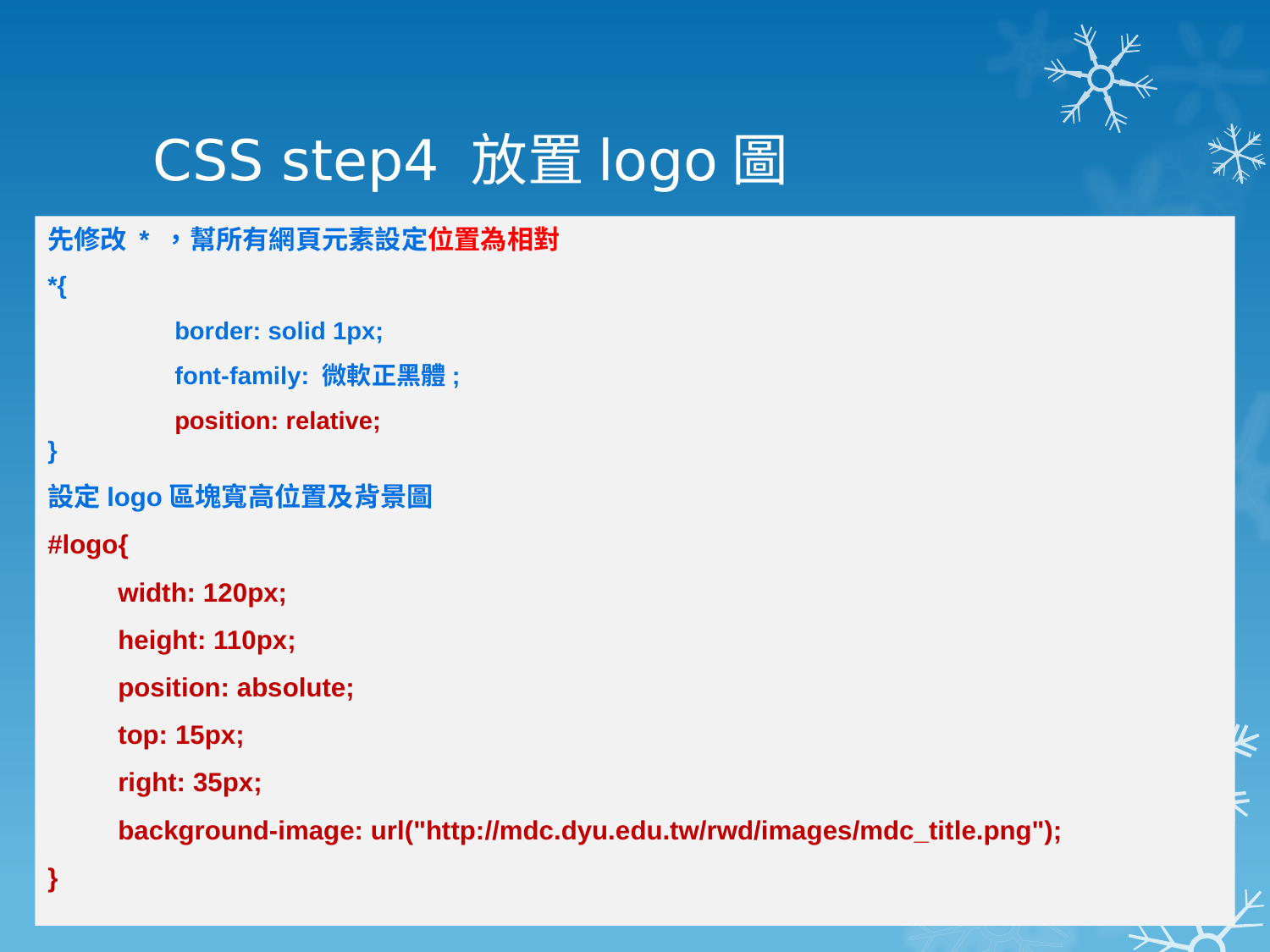

# CSS step4 放置logo圖
先修改 * ，幫所有網頁元素設定位置為相對
*{
	border: solid 1px;
	font-family: 微軟正黑體;
	position: relative;
}
設定logo區塊寬高位置及背景圖
#logo{
  width: 120px;
  height: 110px;
  position: absolute;
  top: 15px;
  right: 35px;
  background-image: url("http://mdc.dyu.edu.tw/rwd/images/mdc_title.png");
}